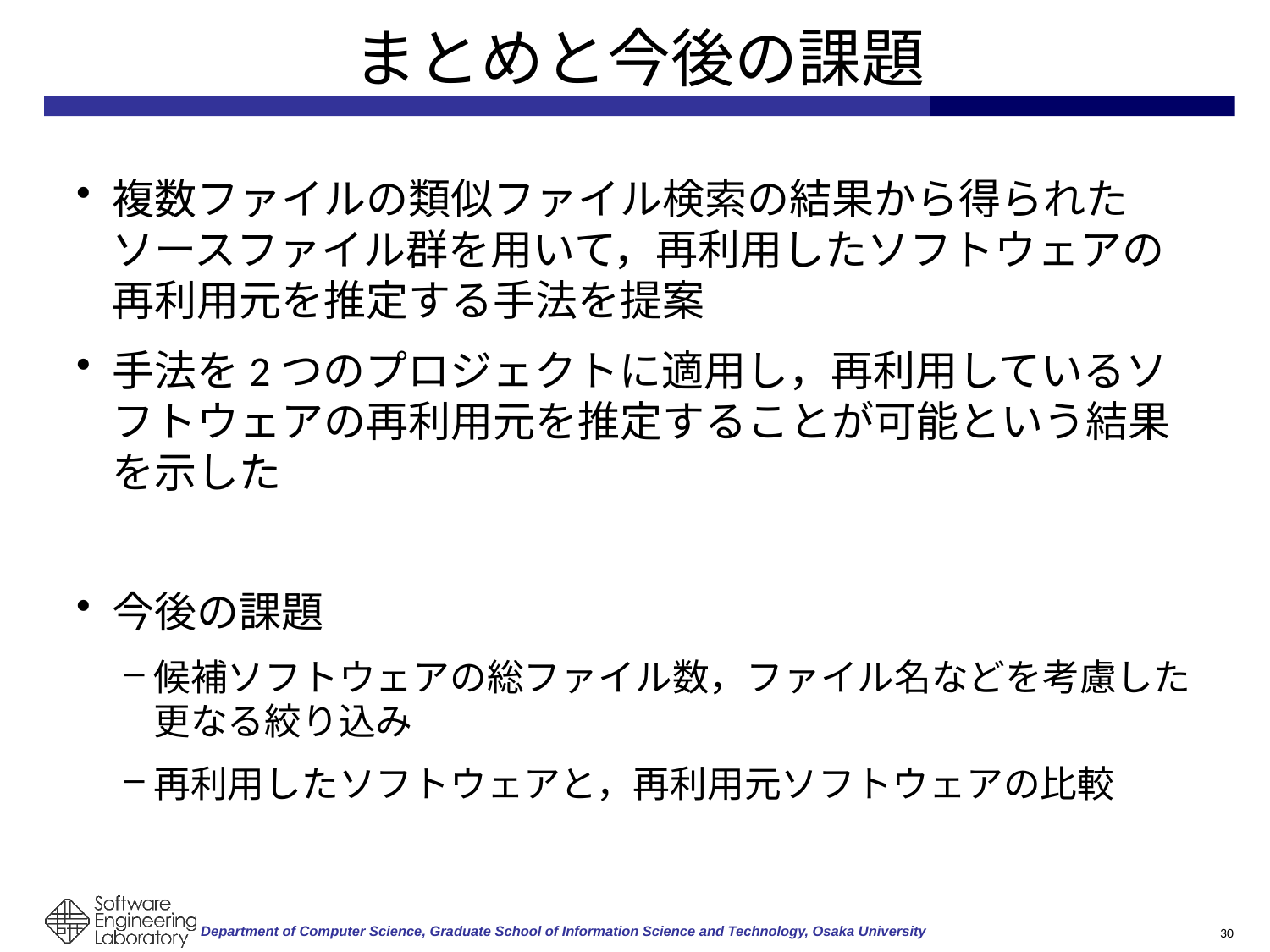

# まとめと今後の課題
複数ファイルの類似ファイル検索の結果から得られたソースファイル群を用いて，再利用したソフトウェアの再利用元を推定する手法を提案
手法を2つのプロジェクトに適用し，再利用しているソフトウェアの再利用元を推定することが可能という結果を示した

今後の課題
候補ソフトウェアの総ファイル数，ファイル名などを考慮した更なる絞り込み
再利用したソフトウェアと，再利用元ソフトウェアの比較
30